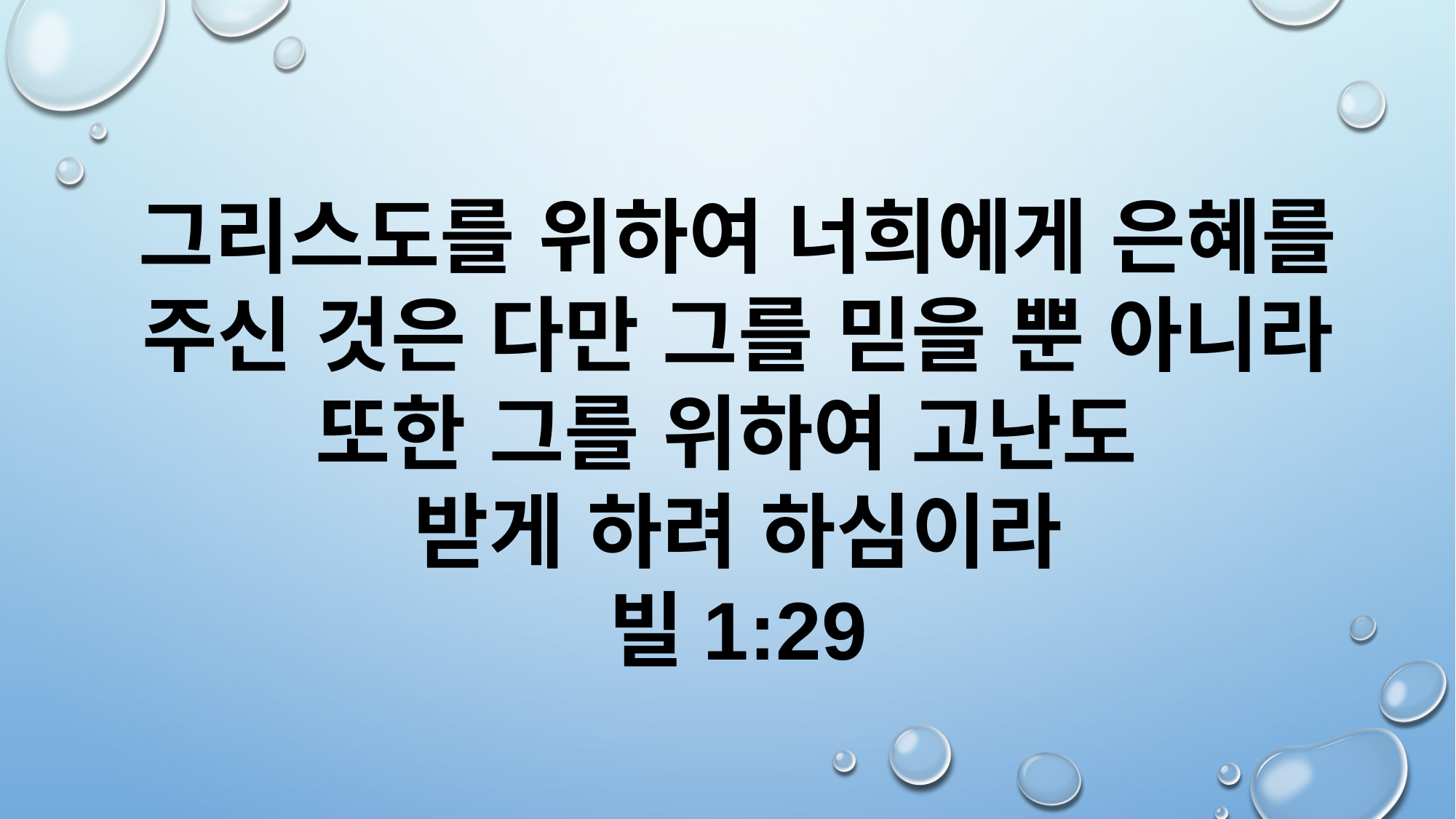

그리스도를 위하여 너희에게 은혜를 주신 것은 다만 그를 믿을 뿐 아니라 또한 그를 위하여 고난도
받게 하려 하심이라
빌1:29